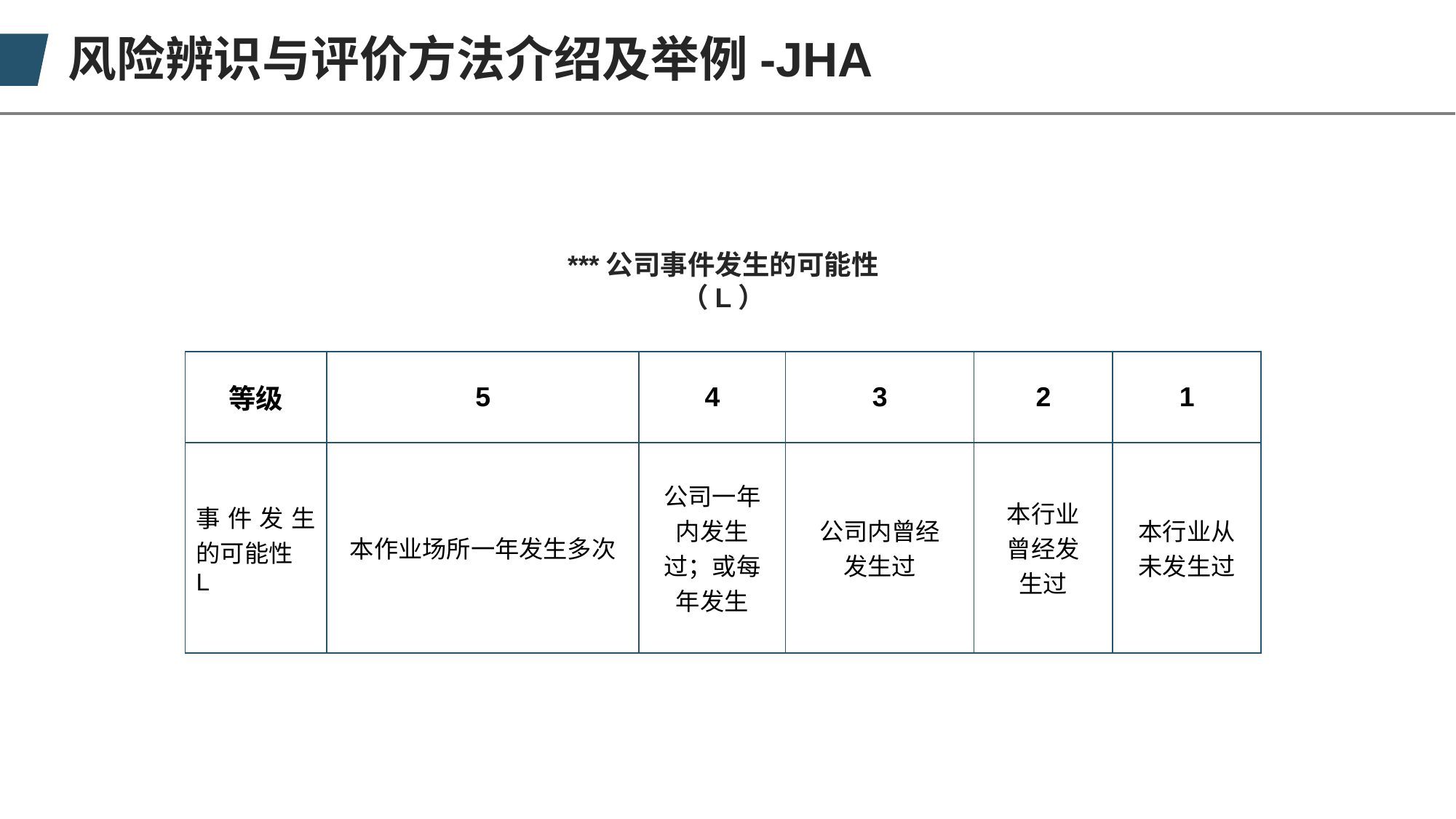

# 风险辨识与评价方法介绍及举例-JHA

***公司事件发生的可能性（L）
| 等级 | 5 | 4 | 3 | 2 | 1 |
| --- | --- | --- | --- | --- | --- |
| 事件发生的可能性 L | 本作业场所一年发生多次 | 公司一年 内发生 过；或每 年发生 | 公司内曾经 发生过 | 本行业 曾经发 生过 | 本行业从 未发生过 |